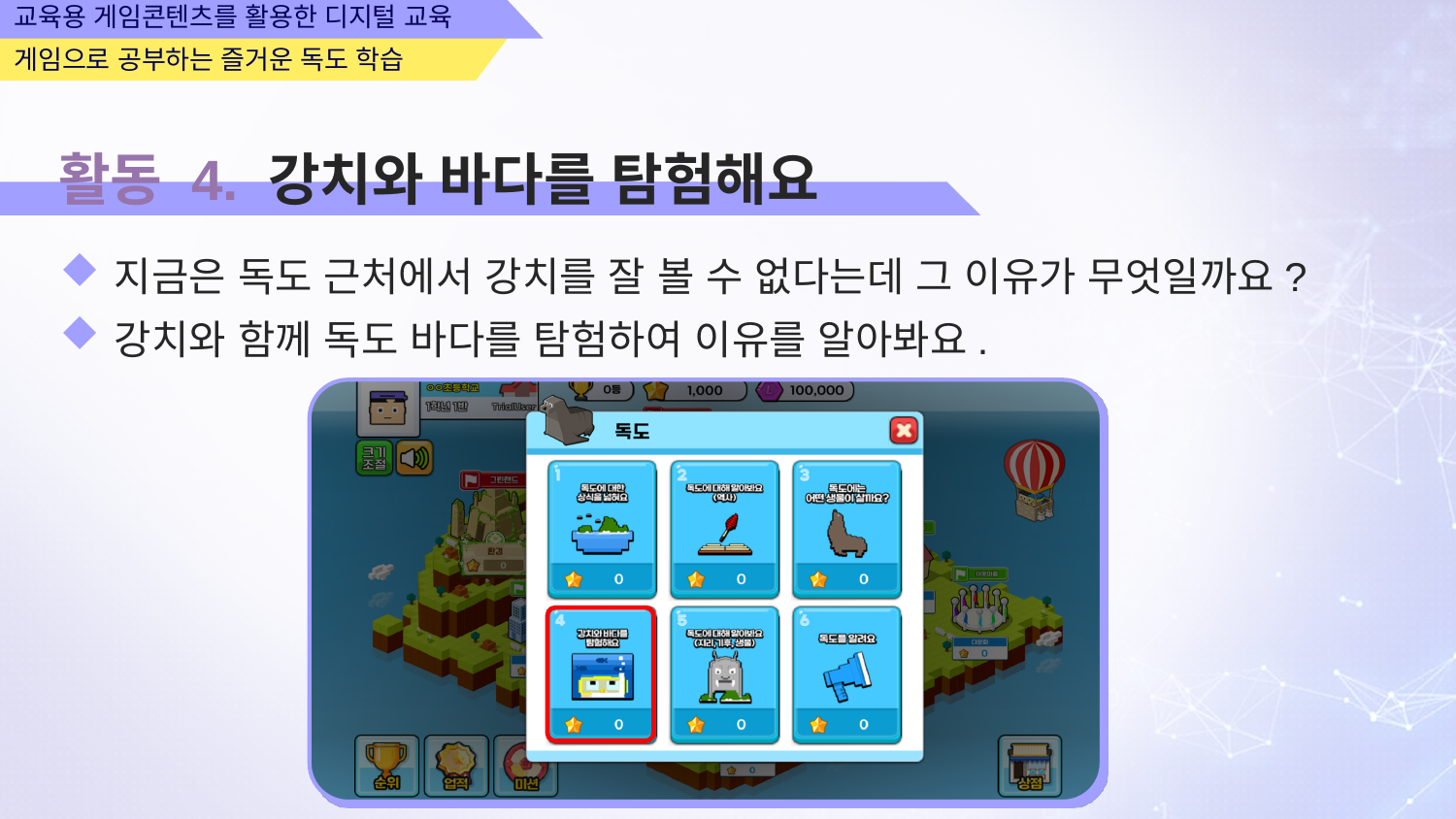

활동 4. 강치와 바다를 탐험해요

지금은 독도 근처에서 강치를 잘 볼 수 없다는데 그 이유가 무엇일까요?
강치와 함께 독도 바다를 탐험하여 이유를 알아봐요.